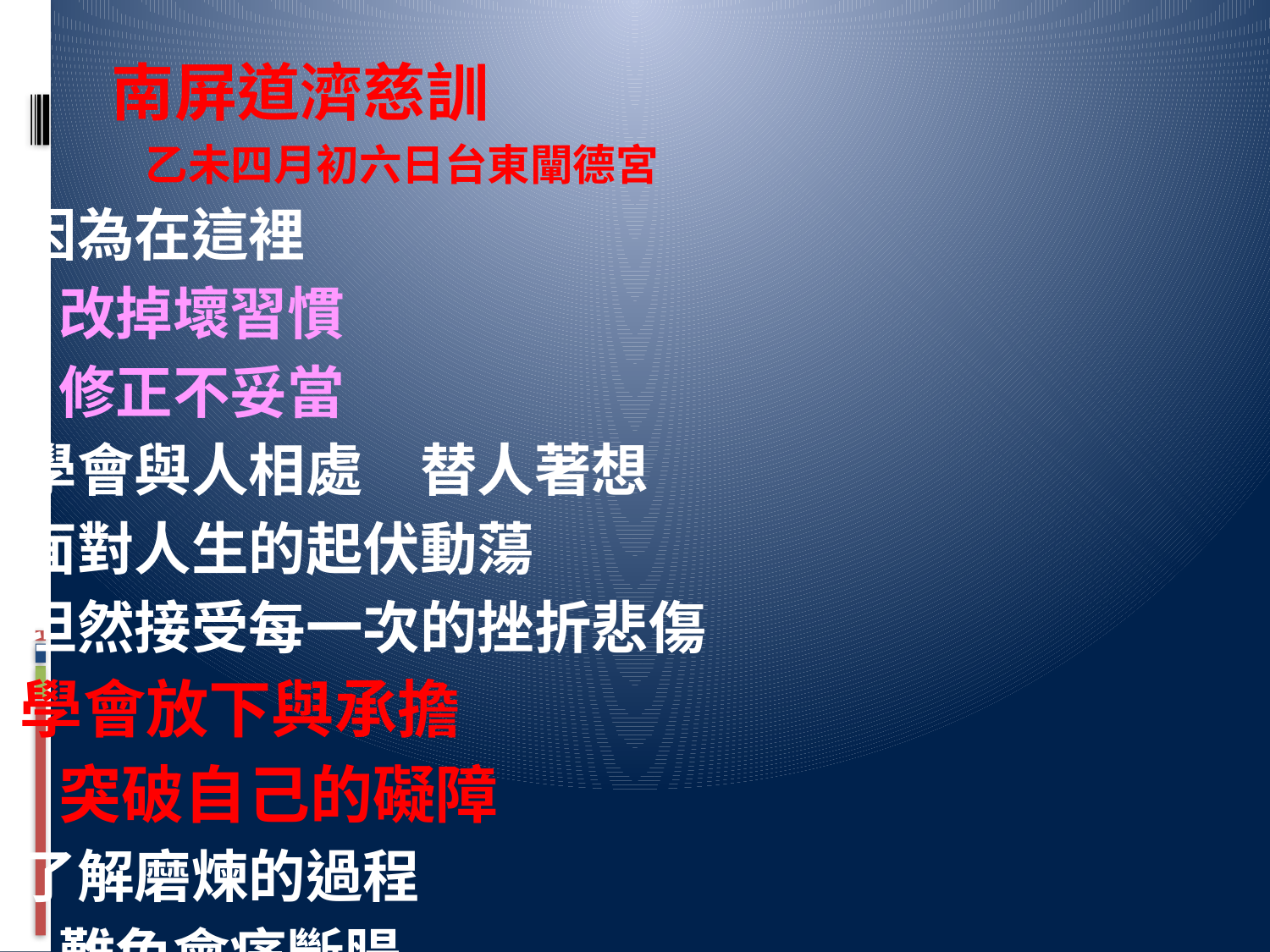

南屏道濟慈訓
            乙未四月初六日台東闡德宮
因為在這裡
		改掉壞習慣
		修正不妥當
學會與人相處　替人著想
面對人生的起伏動蕩
坦然接受每一次的挫折悲傷
學會放下與承擔
		突破自己的礙障
了解磨煉的過程
		難免會痛斷腸